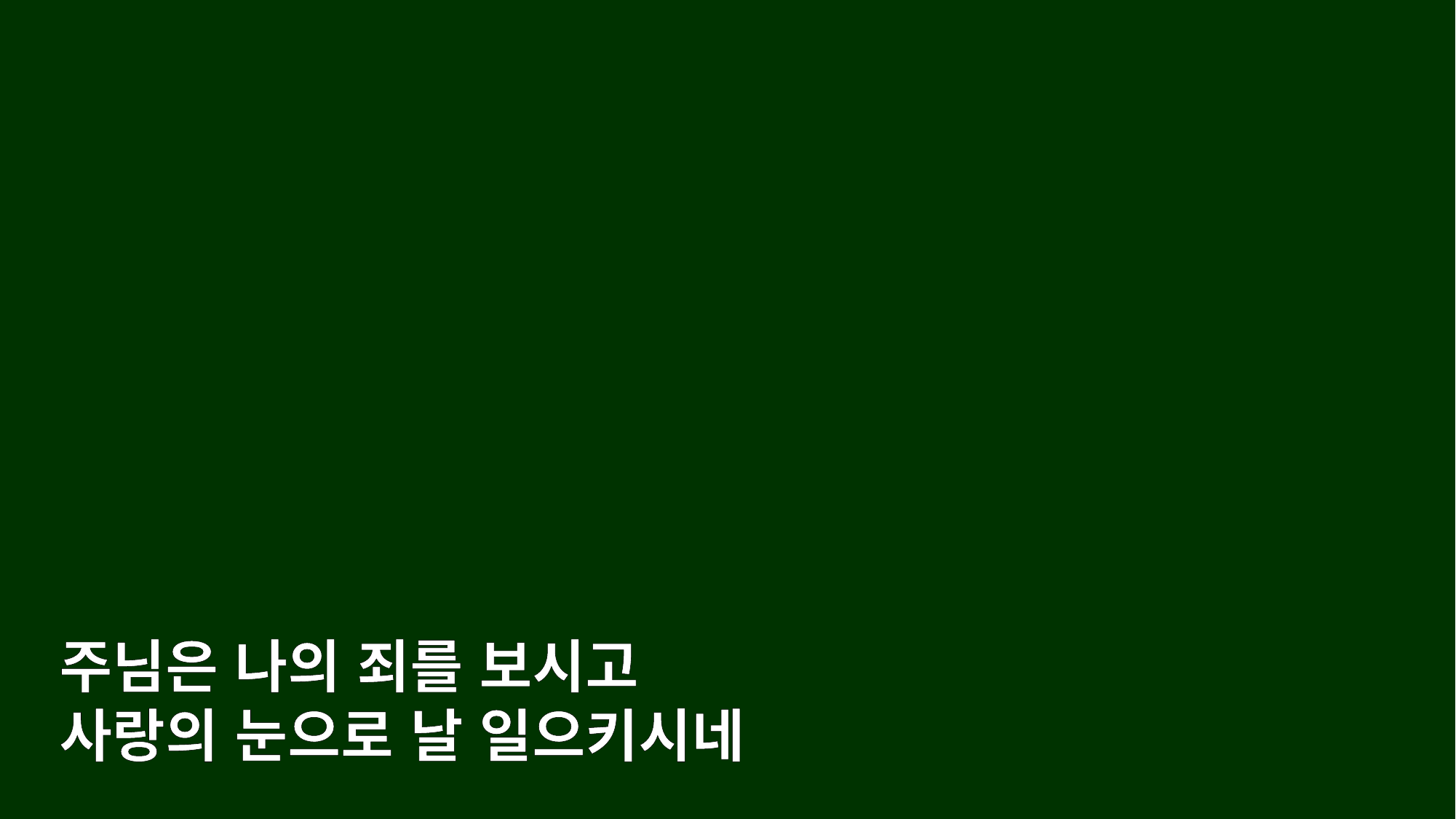

주님은 나의 죄를 보시고
사랑의 눈으로 날 일으키시네